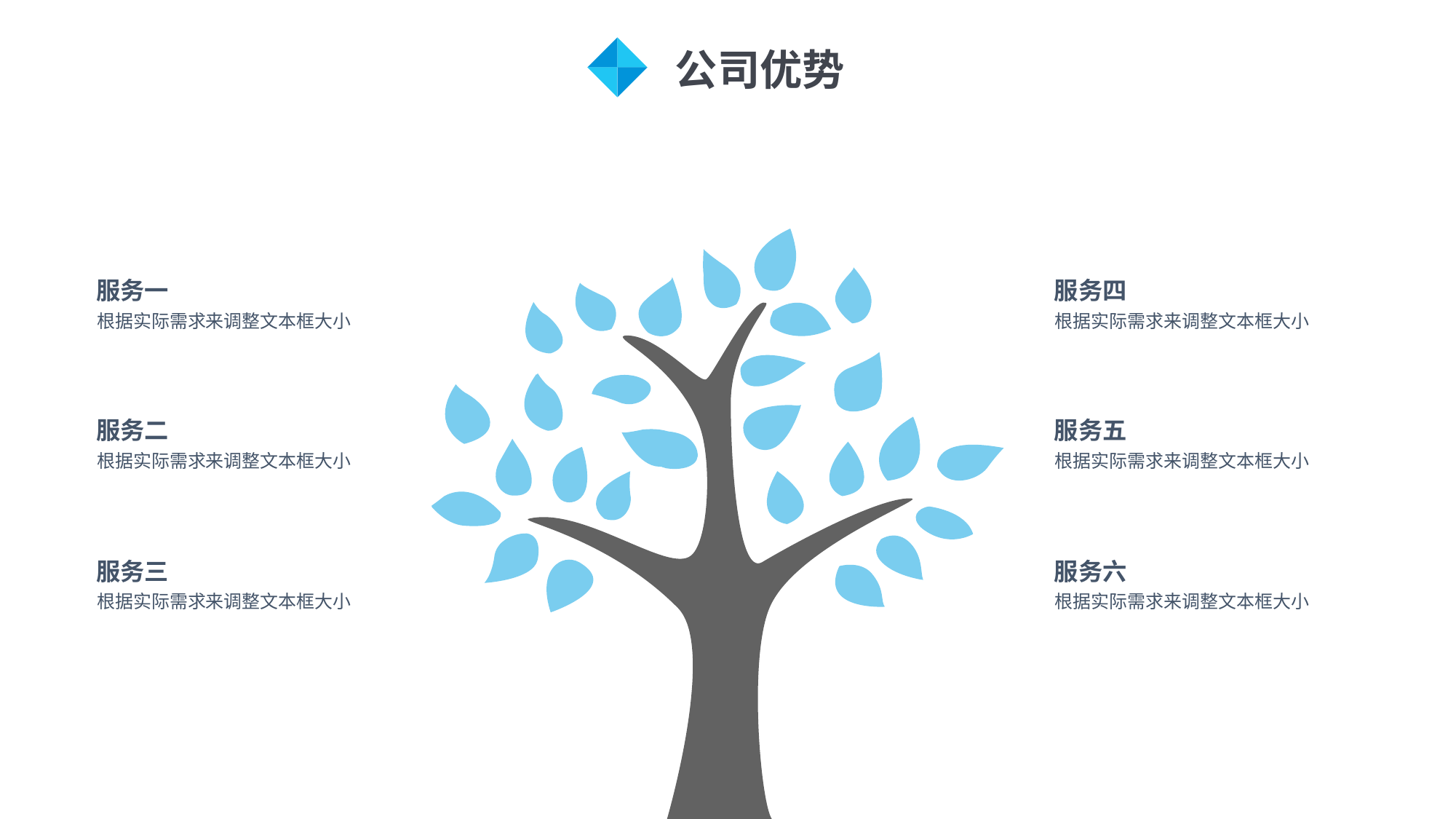

公司优势

服务一
根据实际需求来调整文本框大小

服务二
根据实际需求来调整文本框大小
服务三
根据实际需求来调整文本框大小
服务四
根据实际需求来调整文本框大小
服务五
根据实际需求来调整文本框大小
服务六
根据实际需求来调整文本框大小